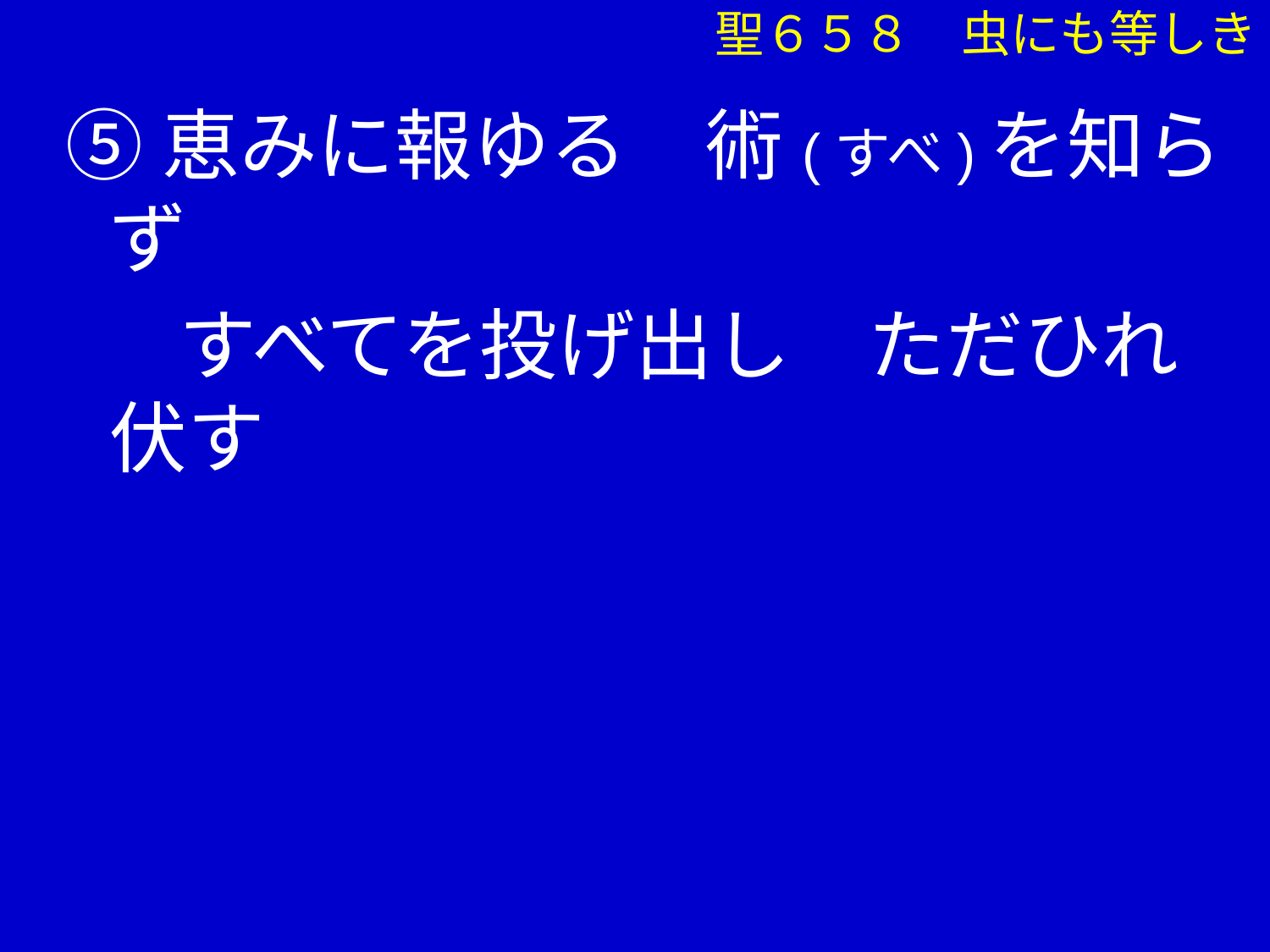

聖６５８　虫にも等しき
⑤恵みに報ゆる　術(すべ)を知らず
 　すべてを投げ出し　ただひれ伏す